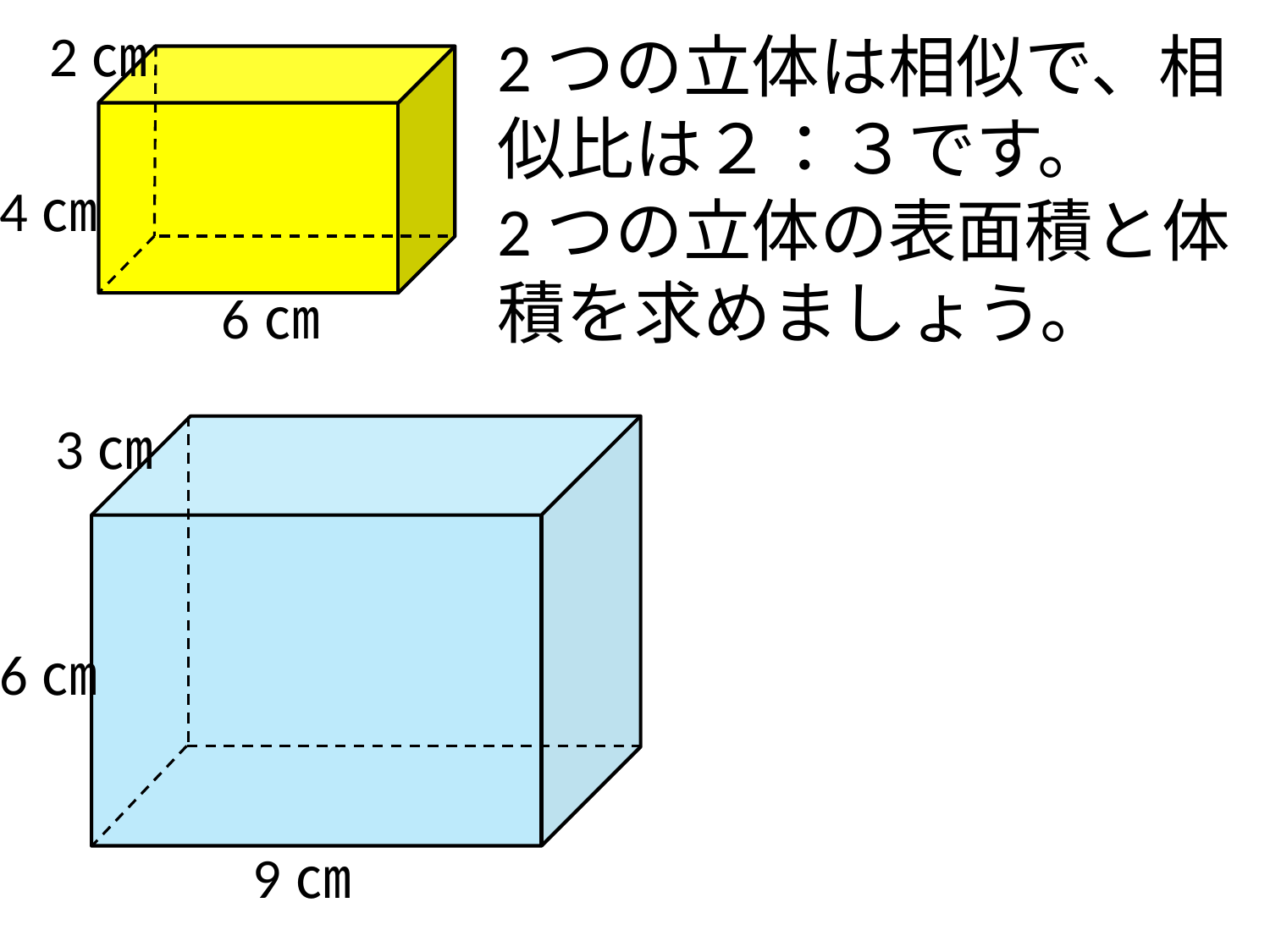

2㎝
# 2つの立体は相似で、相似比は２：３です。 2つの立体の表面積と体積を求めましょう。

4㎝
6㎝
3㎝

6㎝
9㎝